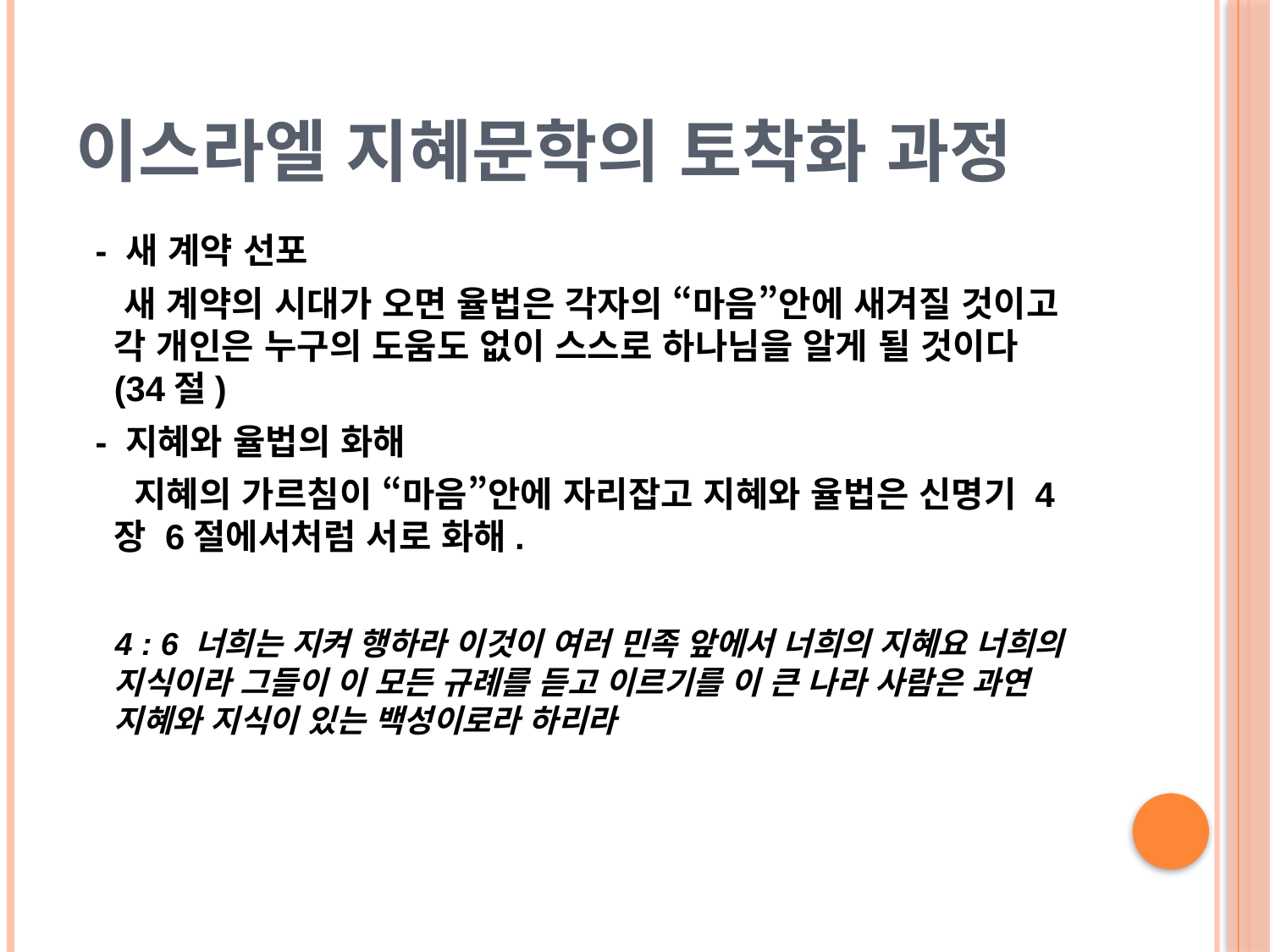

# 이스라엘 지혜문학의 토착화 과정
  - 새 계약 선포
    새 계약의 시대가 오면 율법은 각자의 “마음”안에 새겨질 것이고 각 개인은 누구의 도움도 없이 스스로 하나님을 알게 될 것이다 (34절)
  - 지혜와 율법의 화해
     지혜의 가르침이 “마음”안에 자리잡고 지혜와 율법은 신명기 4장 6절에서처럼 서로 화해.

    4 : 6 너희는 지켜 행하라 이것이 여러 민족 앞에서 너희의 지혜요 너희의 지식이라 그들이 이 모든 규례를 듣고 이르기를 이 큰 나라 사람은 과연 지혜와 지식이 있는 백성이로라 하리라